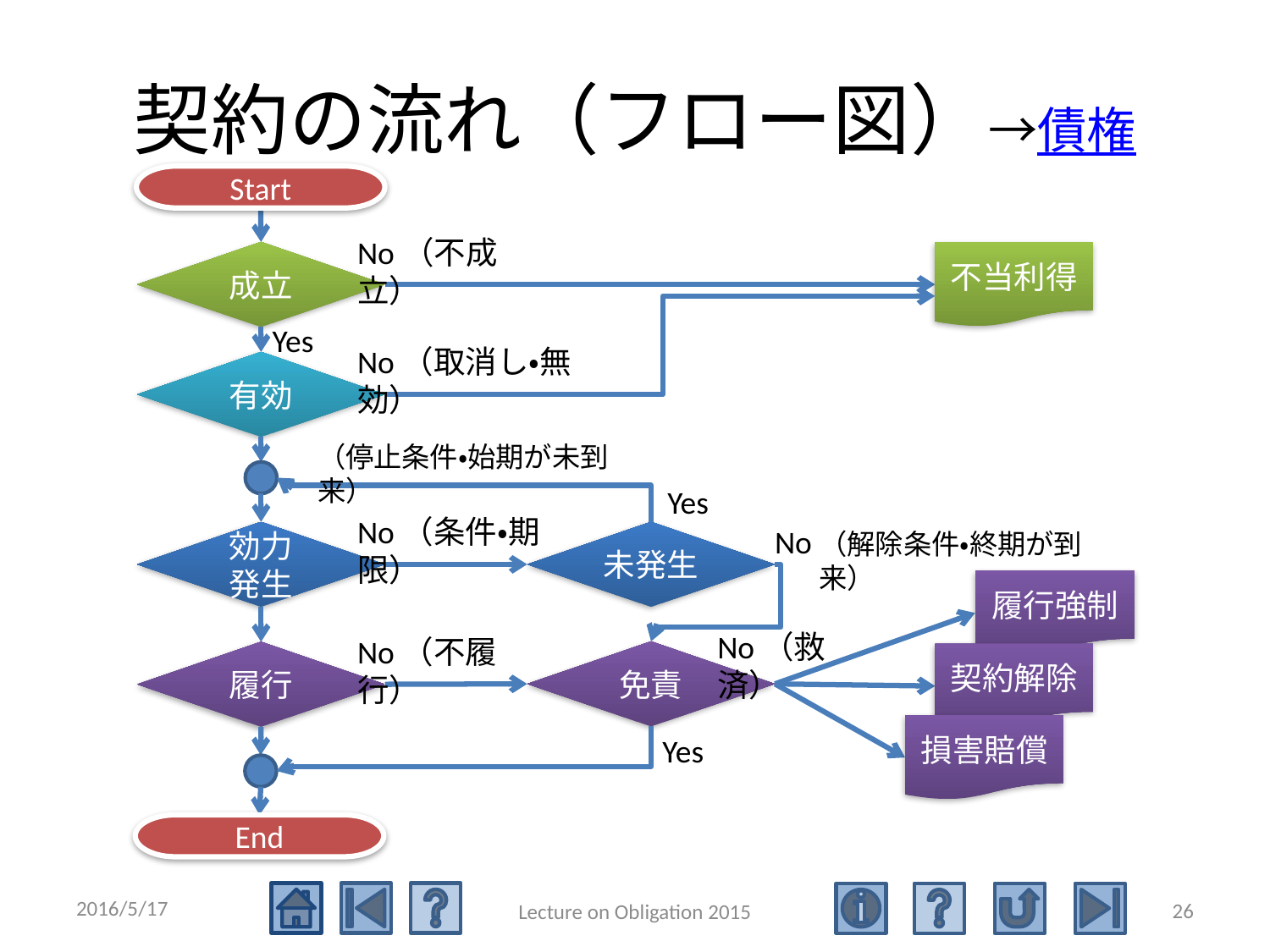

# 契約の流れ（フロー図）→債権
Start
No（不成立）
成立
不当利得
Yes
No（取消し・無効）
有効
（停止条件・始期が未到来）

Yes
No（条件・期限）
No
（解除条件・終期が到来）
効力
発生
未発生
履行強制
No（救済）
No（不履行）
免責
履行
契約解除
損害賠償
Yes

End
2016/5/17
26
Lecture on Obligation 2015